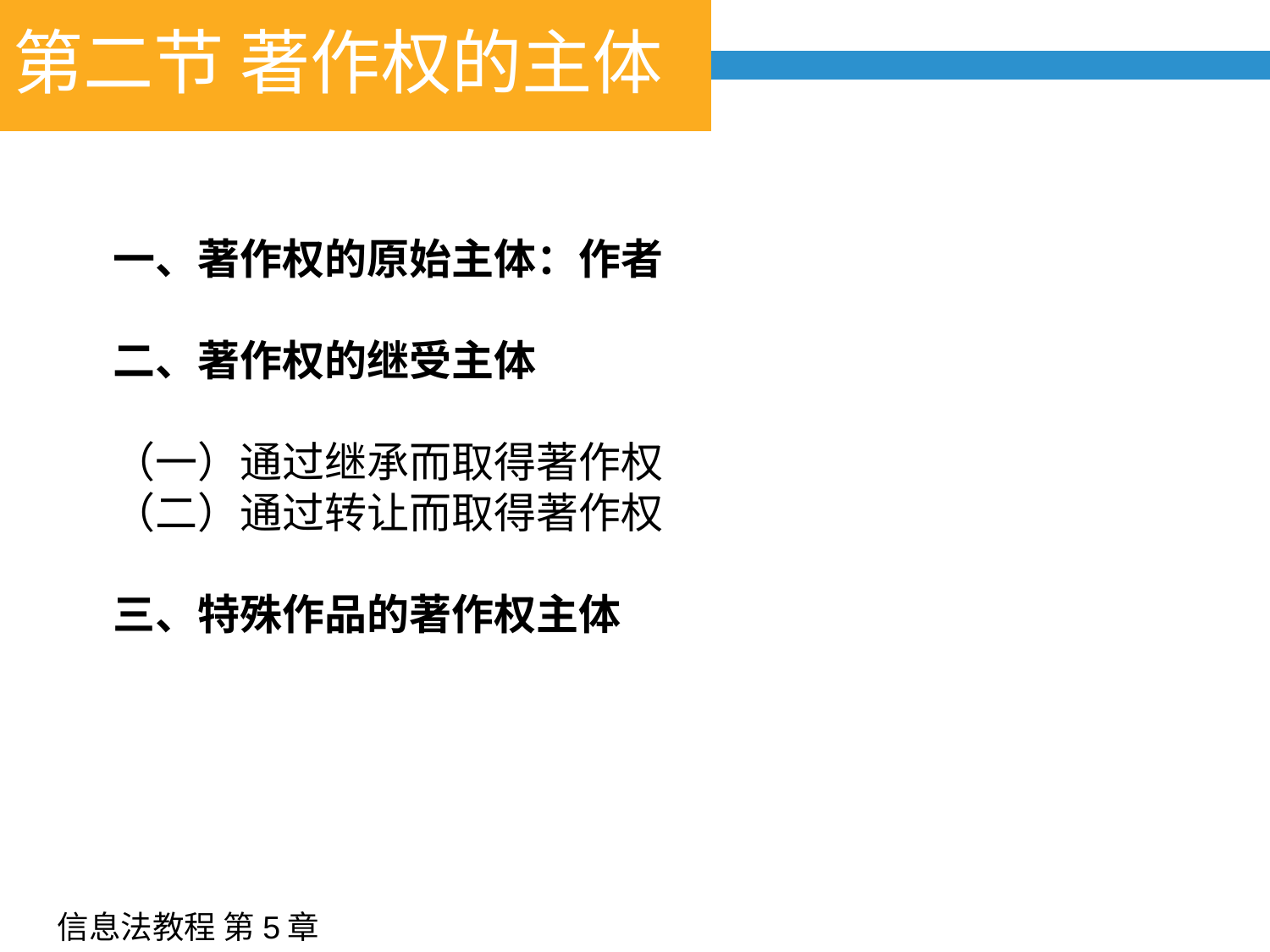

# 第二节 著作权的主体
一、著作权的原始主体：作者

二、著作权的继受主体

（一）通过继承而取得著作权
（二）通过转让而取得著作权

三、特殊作品的著作权主体
信息法教程 第5章